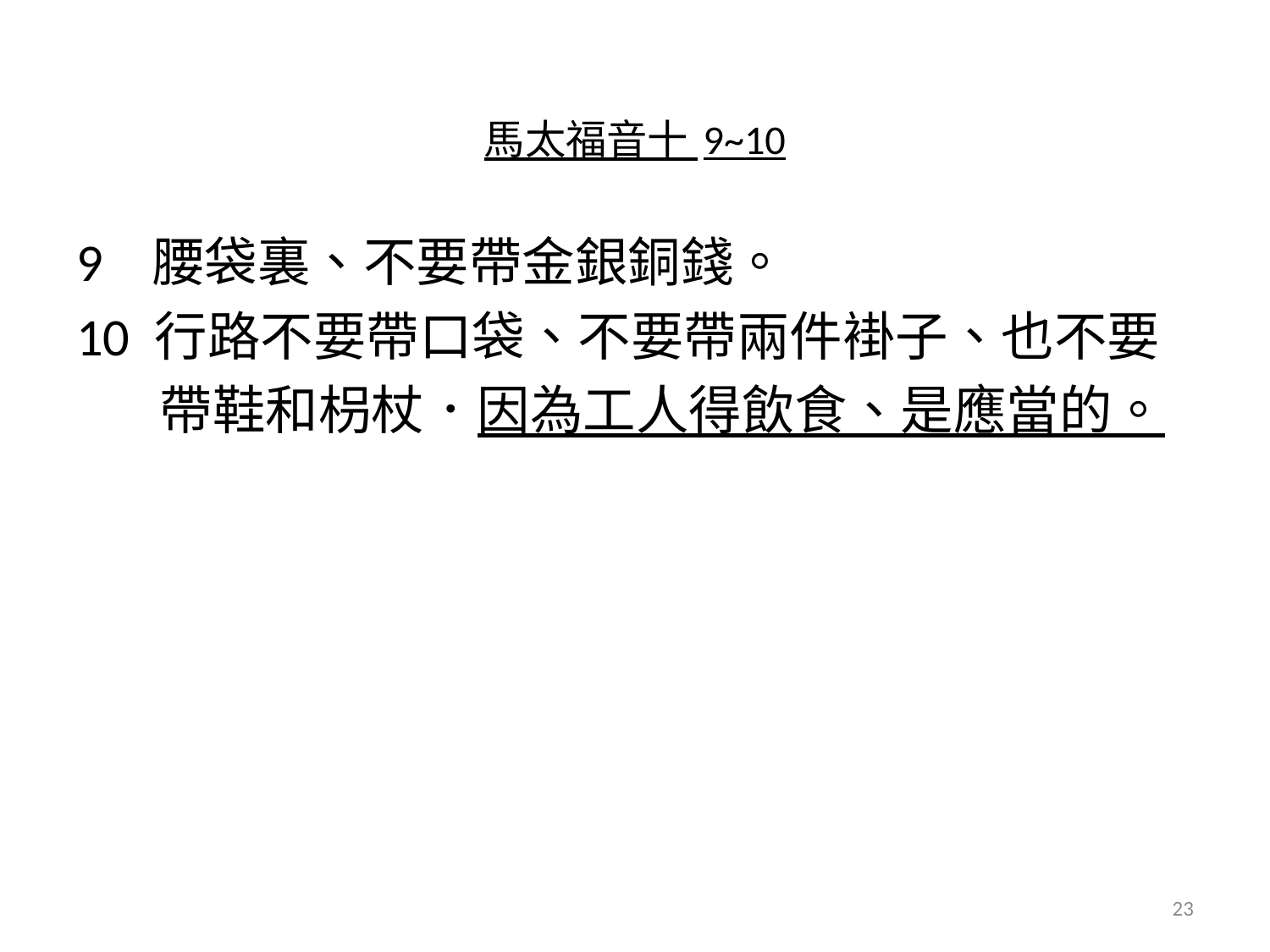

# 馬太福音十 9~10
9   腰袋裏、不要帶金銀銅錢。
10 行路不要帶口袋、不要帶兩件褂子、也不要
      帶鞋和枴杖．因為工人得飲食、是應當的。

23